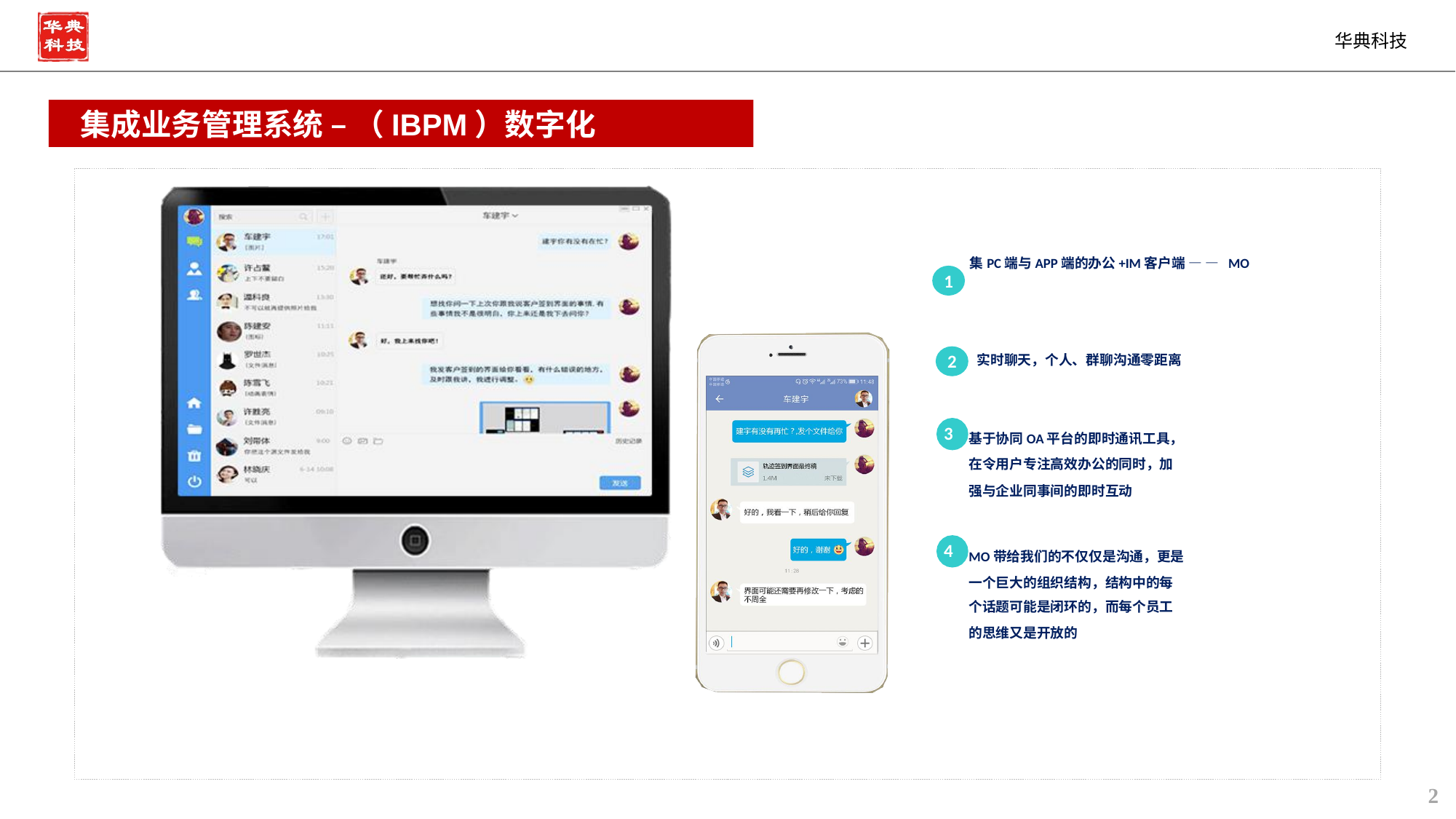

集成业务管理系统 – （IBPM）数字化

集PC端与APP端的办公+IM客户端 — —  MO

1

2
实时聊天，个人、群聊沟通零距离

3
基于协同OA平台的即时通讯工具，
在令用户专注高效办公的同时，加
强与企业同事间的即时互动

4
MO带给我们的不仅仅是沟通，更是
一个巨大的组织结构，结构中的每
个话题可能是闭环的，而每个员工
的思维又是开放的